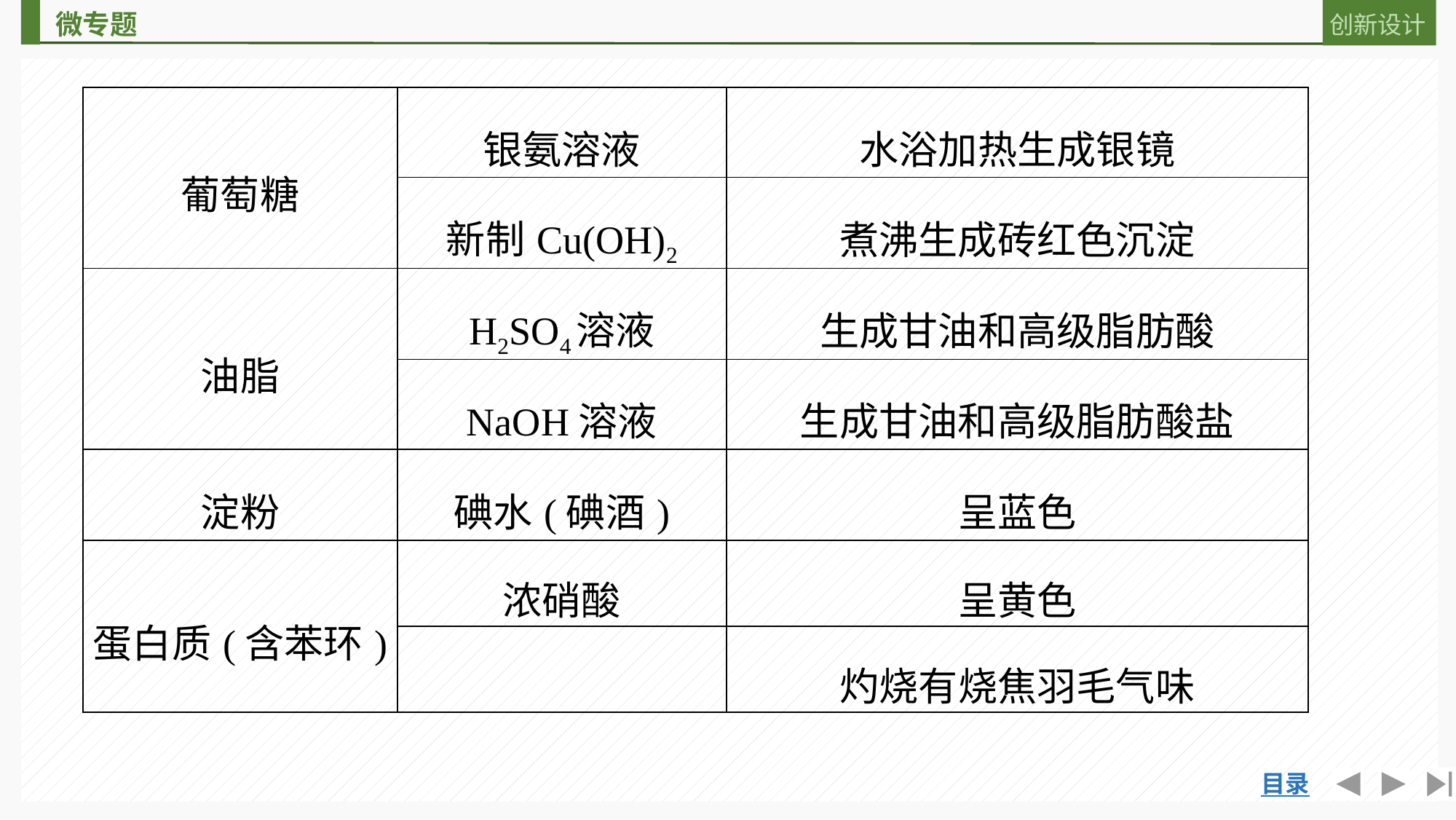

| 葡萄糖 | 银氨溶液 | 水浴加热生成银镜 |
| --- | --- | --- |
|  | 新制Cu(OH)2 | 煮沸生成砖红色沉淀 |
| 油脂 | H2SO4溶液 | 生成甘油和高级脂肪酸 |
|  | NaOH溶液 | 生成甘油和高级脂肪酸盐 |
| 淀粉 | 碘水(碘酒) | 呈蓝色 |
| 蛋白质(含苯环) | 浓硝酸 | 呈黄色 |
|  |  | 灼烧有烧焦羽毛气味 |